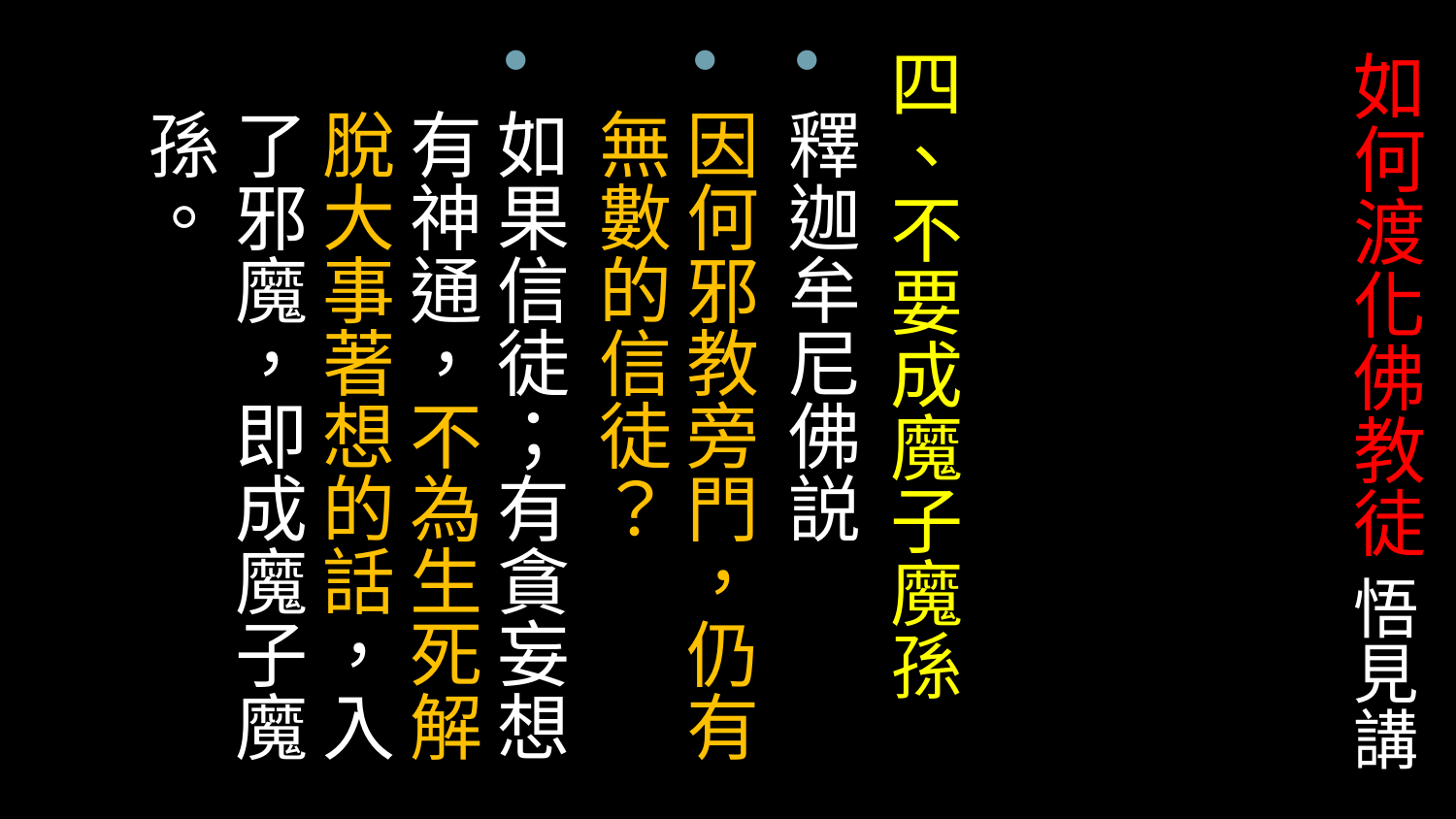

四、不要成魔子魔孫
釋迦牟尼佛説
因何邪教旁門，仍有無數的信徒？
如果信徒；有貪妄想有神通，不為生死解脫大事著想的話，入了邪魔，即成魔子魔孫。

# 如何渡化佛教徒 悟見講